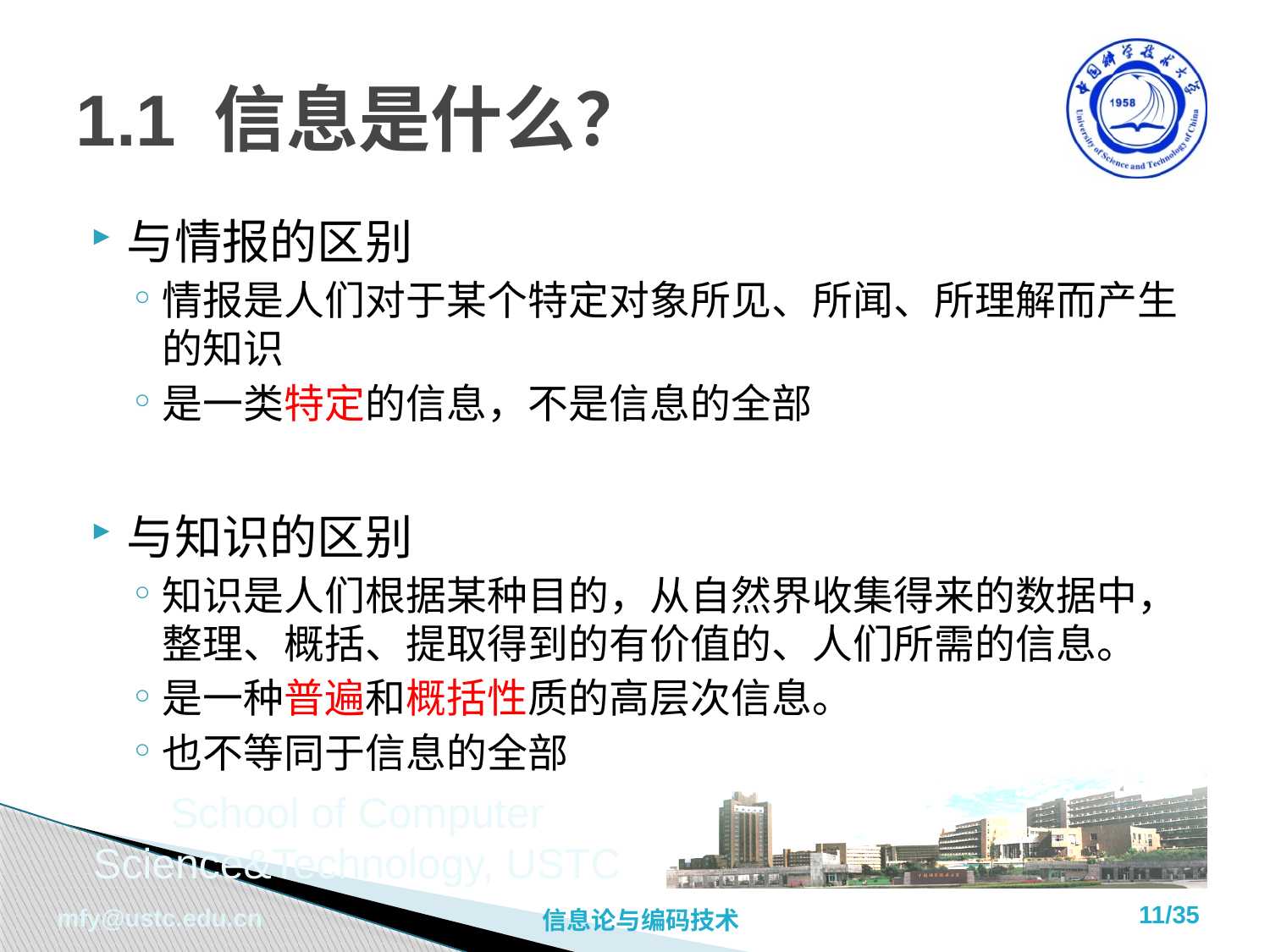

# 1.1 信息是什么？
与情报的区别
情报是人们对于某个特定对象所见、所闻、所理解而产生的知识
是一类特定的信息，不是信息的全部

与知识的区别
知识是人们根据某种目的，从自然界收集得来的数据中，整理、概括、提取得到的有价值的、人们所需的信息。
是一种普遍和概括性质的高层次信息。
也不等同于信息的全部